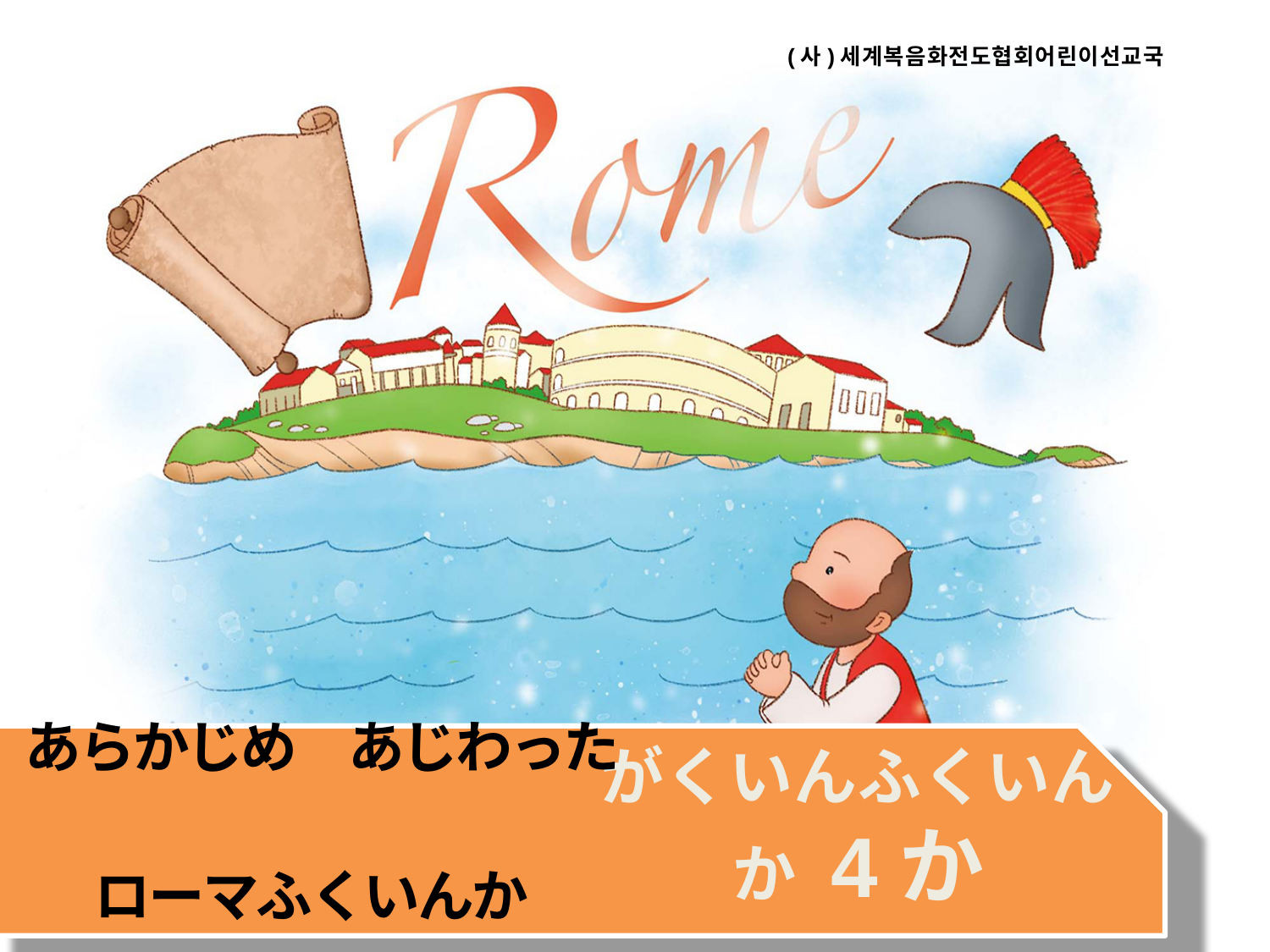

(사)세계복음화전도협회어린이선교국
あらかじめ　あじわった
ローマふくいんか
(しと 19しょう21せつ)

がくいんふくいんか 4か